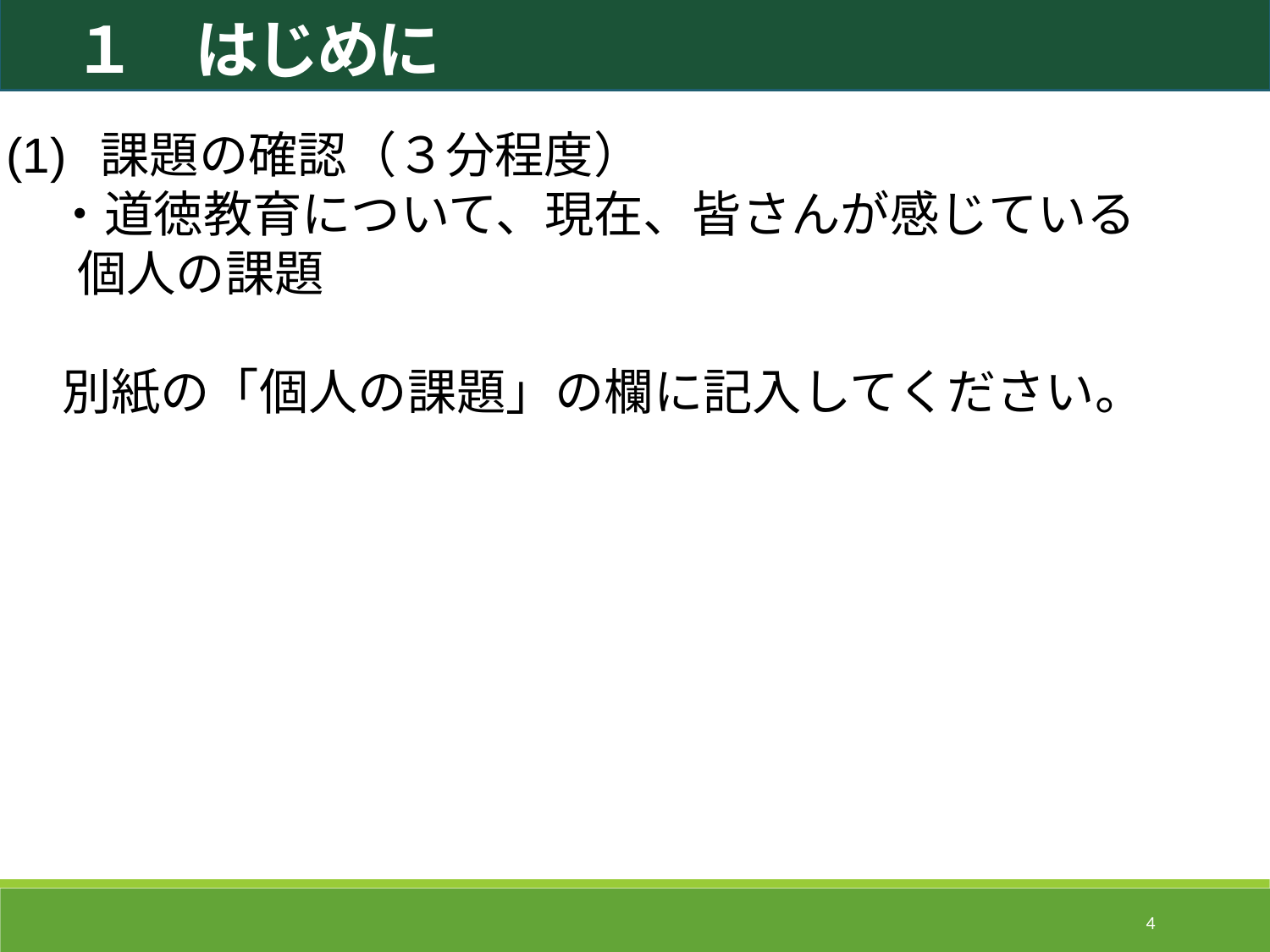

１　はじめに
 課題の確認（３分程度）
　・道徳教育について、現在、皆さんが感じている
　  個人の課題

    別紙の「個人の課題」の欄に記入してください。

4